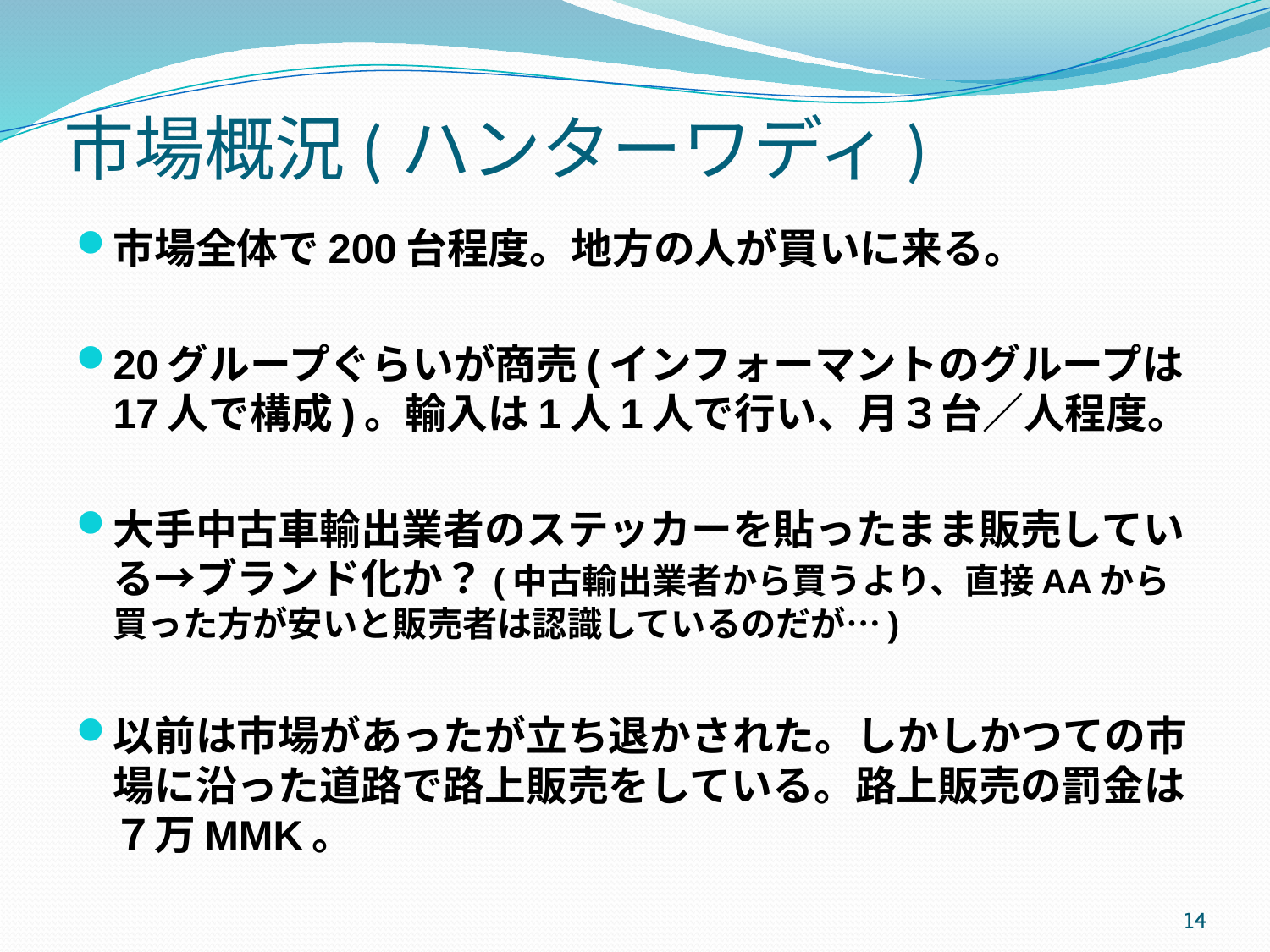

市場概況(ハンターワディ)
市場全体で200台程度。地方の人が買いに来る。

20グループぐらいが商売(インフォーマントのグループは17人で構成)。輸入は1人1人で行い、月３台／人程度。

大手中古車輸出業者のステッカーを貼ったまま販売している→ブランド化か？(中古輸出業者から買うより、直接AAから買った方が安いと販売者は認識しているのだが…)

以前は市場があったが立ち退かされた。しかしかつての市場に沿った道路で路上販売をしている。路上販売の罰金は７万MMK。
14